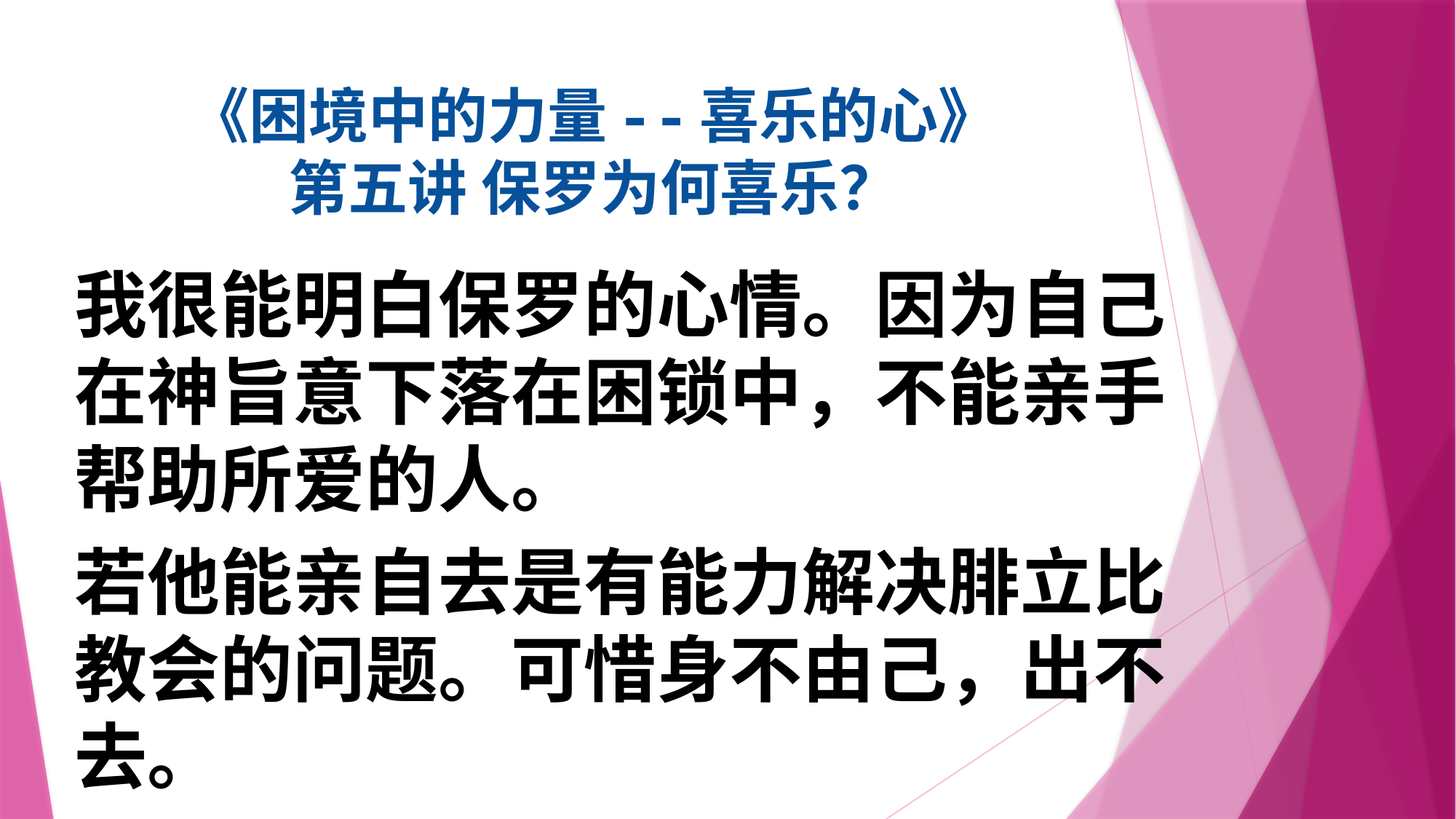

# 《困境中的力量--喜乐的心》 第五讲 保罗为何喜乐？
我很能明白保罗的心情。因为自己在神旨意下落在困锁中，不能亲手帮助所爱的人。
若他能亲自去是有能力解决腓立比教会的问题。可惜身不由己，出不去。